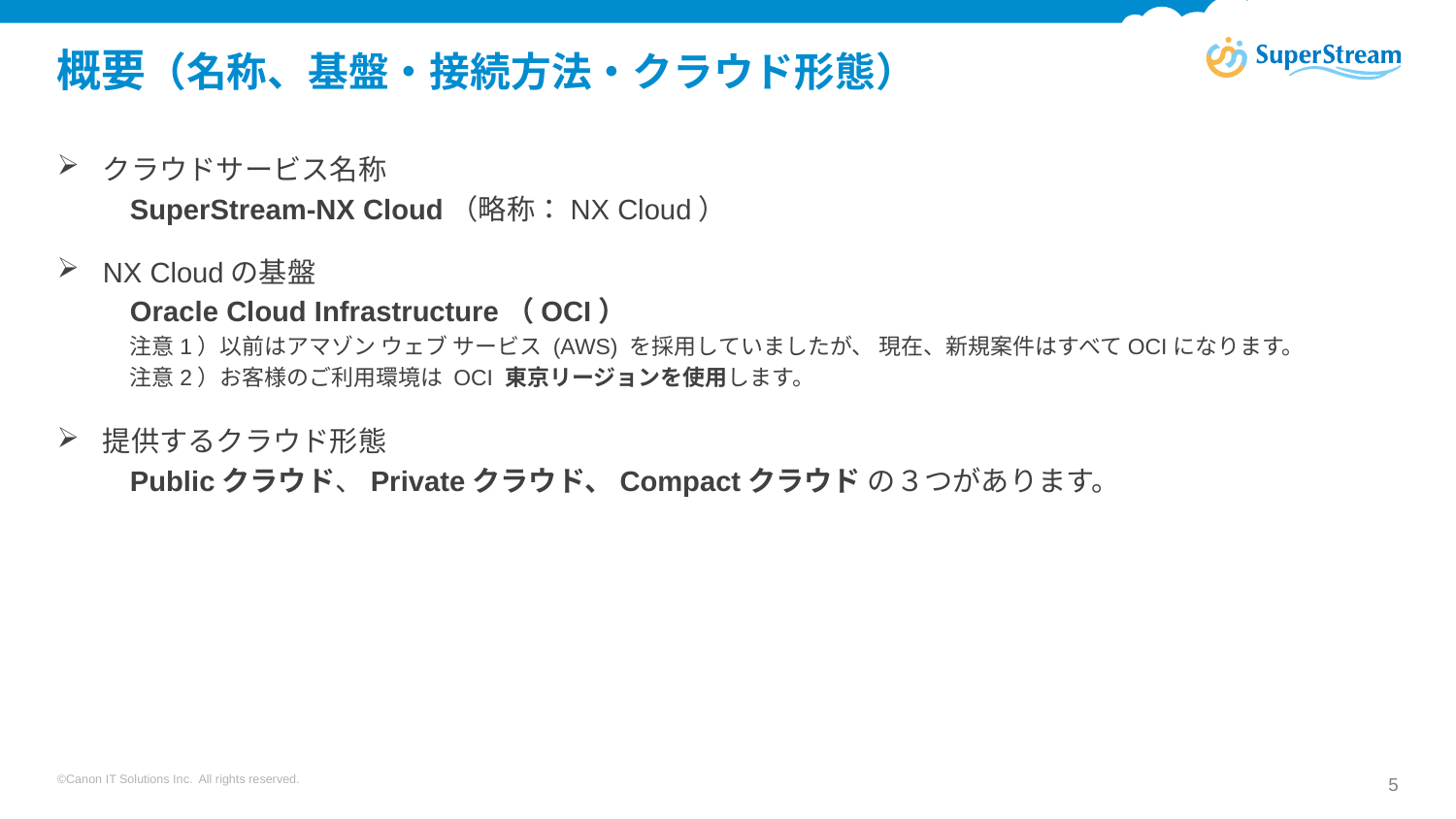

# 概要（名称、基盤・接続方法・クラウド形態）
クラウドサービス名称
SuperStream-NX Cloud（略称：NX Cloud）

NX Cloudの基盤
Oracle Cloud Infrastructure（OCI）
注意1）以前はアマゾン ウェブ サービス (AWS) を採用していましたが、 現在、新規案件はすべてOCIになります。
注意2）お客様のご利用環境は OCI 東京リージョンを使用します。

提供するクラウド形態
Publicクラウド、Privateクラウド、Compactクラウド の３つがあります。

©Canon IT Solutions Inc.  All rights reserved.
5